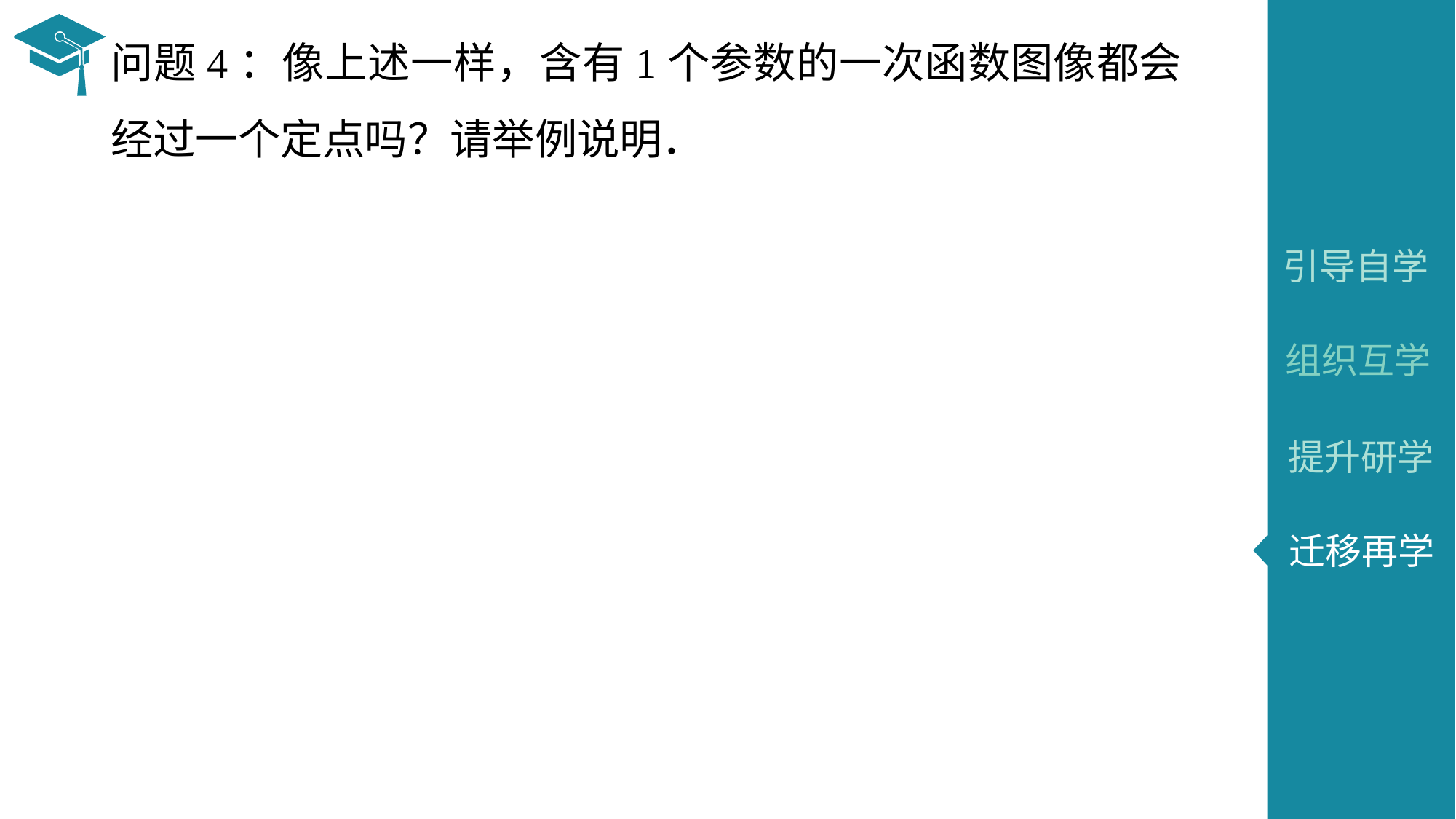

问题4：像上述一样，含有1个参数的一次函数图像都会经过一个定点吗？请举例说明．